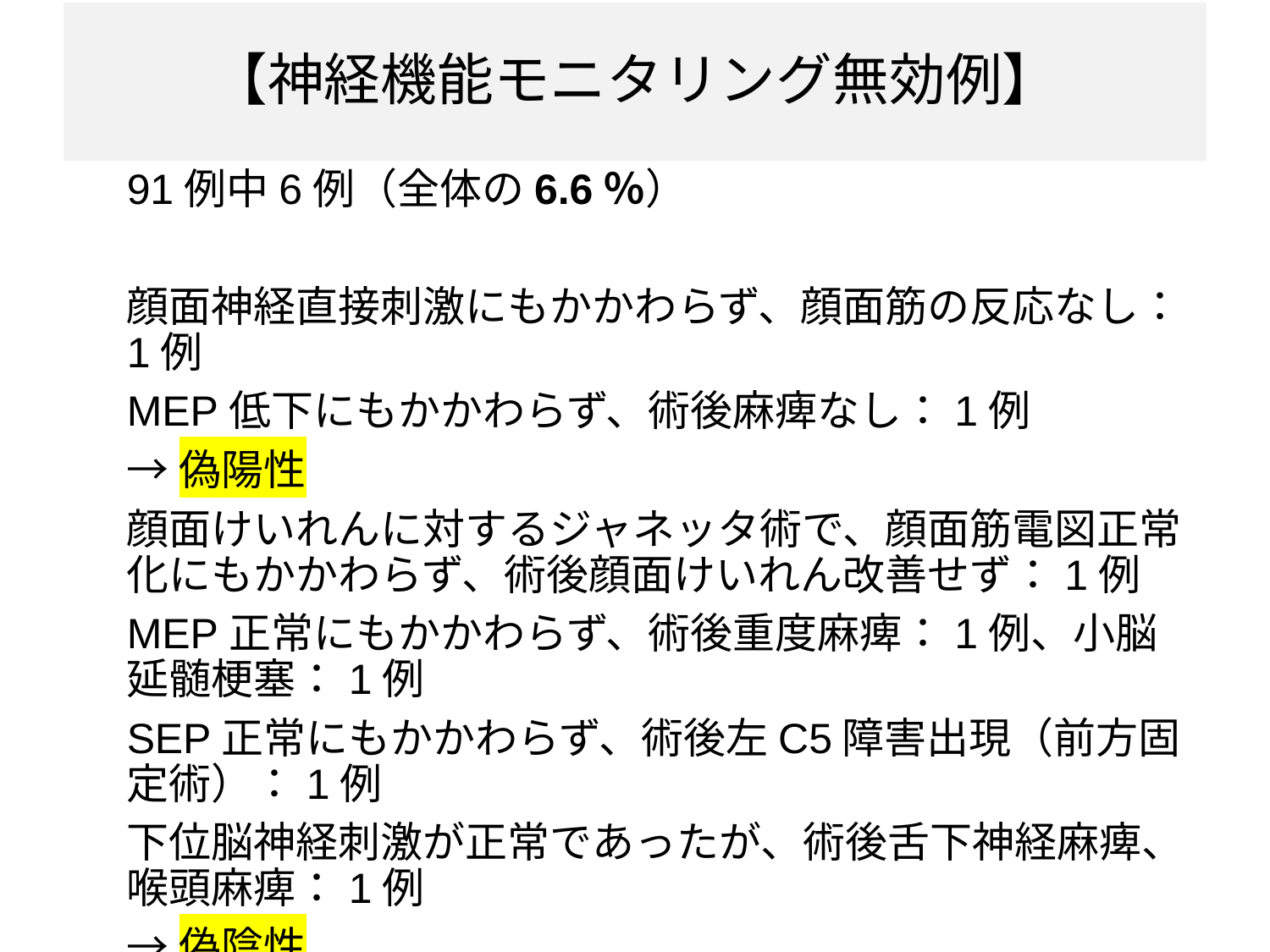

# 【神経機能モニタリング無効例】
91例中6例（全体の6.6％）

顔面神経直接刺激にもかかわらず、顔面筋の反応なし：1例
MEP低下にもかかわらず、術後麻痺なし：1例
→偽陽性
顔面けいれんに対するジャネッタ術で、顔面筋電図正常化にもかかわらず、術後顔面けいれん改善せず：1例
MEP正常にもかかわらず、術後重度麻痺：1例、小脳延髄梗塞：1例
SEP正常にもかかわらず、術後左C5障害出現（前方固定術）：1例
下位脳神経刺激が正常であったが、術後舌下神経麻痺、喉頭麻痺：1例
→偽陰性